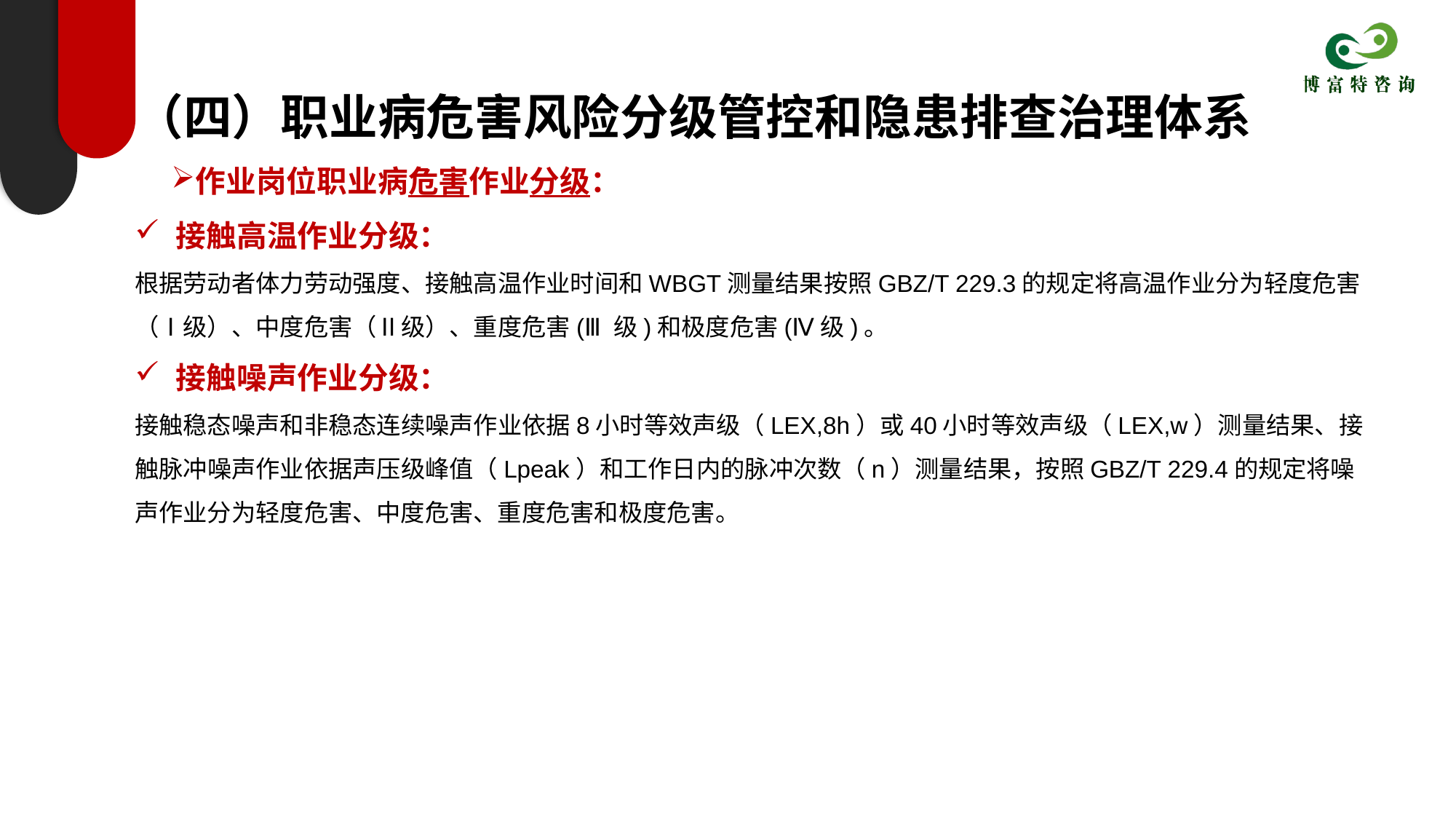

（四）职业病危害风险分级管控和隐患排查治理体系
作业岗位职业病危害作业分级：
接触高温作业分级：
根据劳动者体力劳动强度、接触高温作业时间和WBGT测量结果按照GBZ/T 229.3的规定将高温作业分为轻度危害（Ⅰ级）、中度危害（Ⅱ级）、重度危害(Ⅲ 级)和极度危害(Ⅳ级)。
接触噪声作业分级：
接触稳态噪声和非稳态连续噪声作业依据8小时等效声级（LEX,8h）或40小时等效声级（LEX,w）测量结果、接触脉冲噪声作业依据声压级峰值（Lpeak）和工作日内的脉冲次数（n）测量结果，按照GBZ/T 229.4的规定将噪声作业分为轻度危害、中度危害、重度危害和极度危害。

21